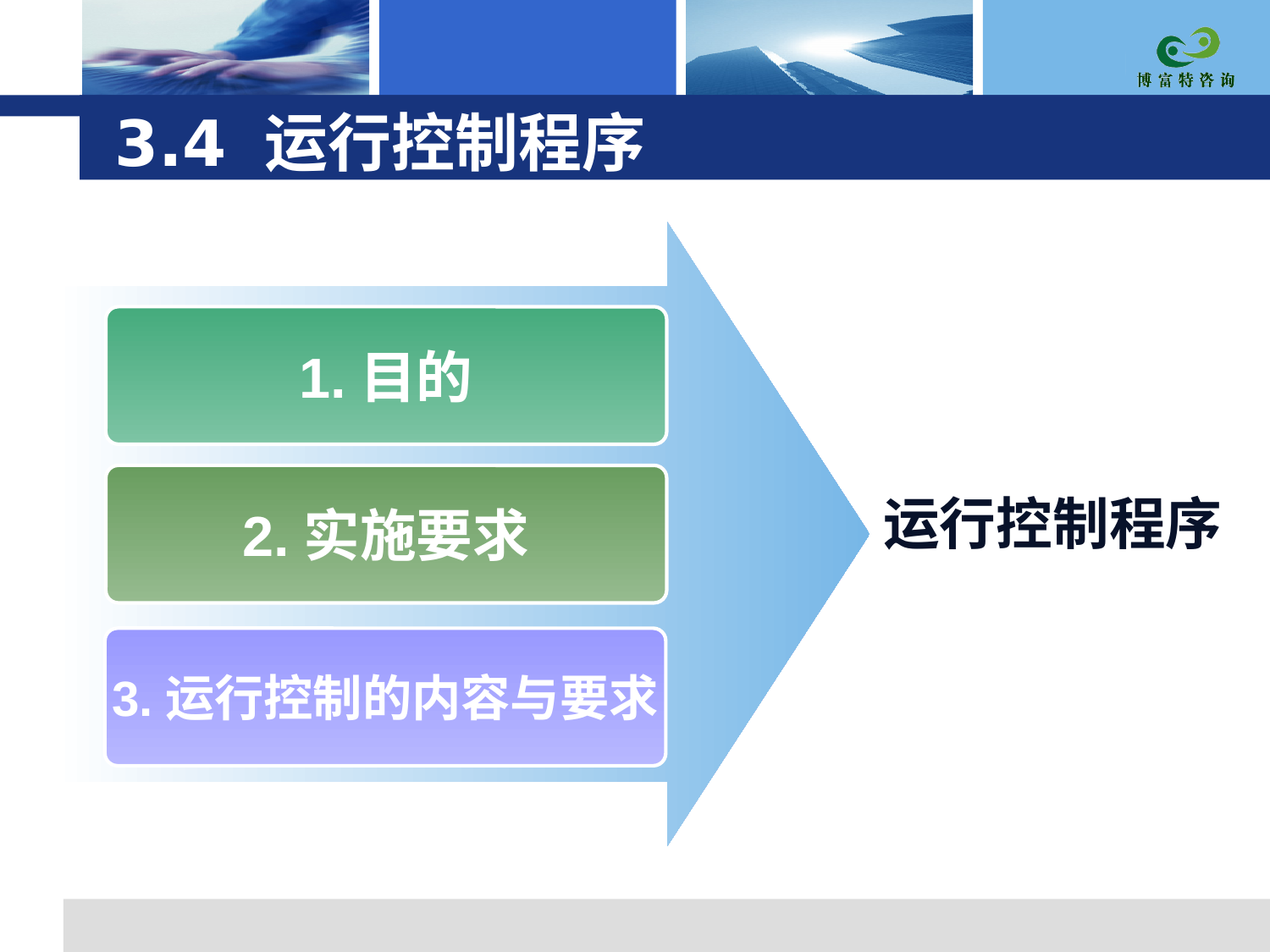

# 3.4 运行控制程序

1.目的
运行控制程序
2.实施要求
3.运行控制的内容与要求